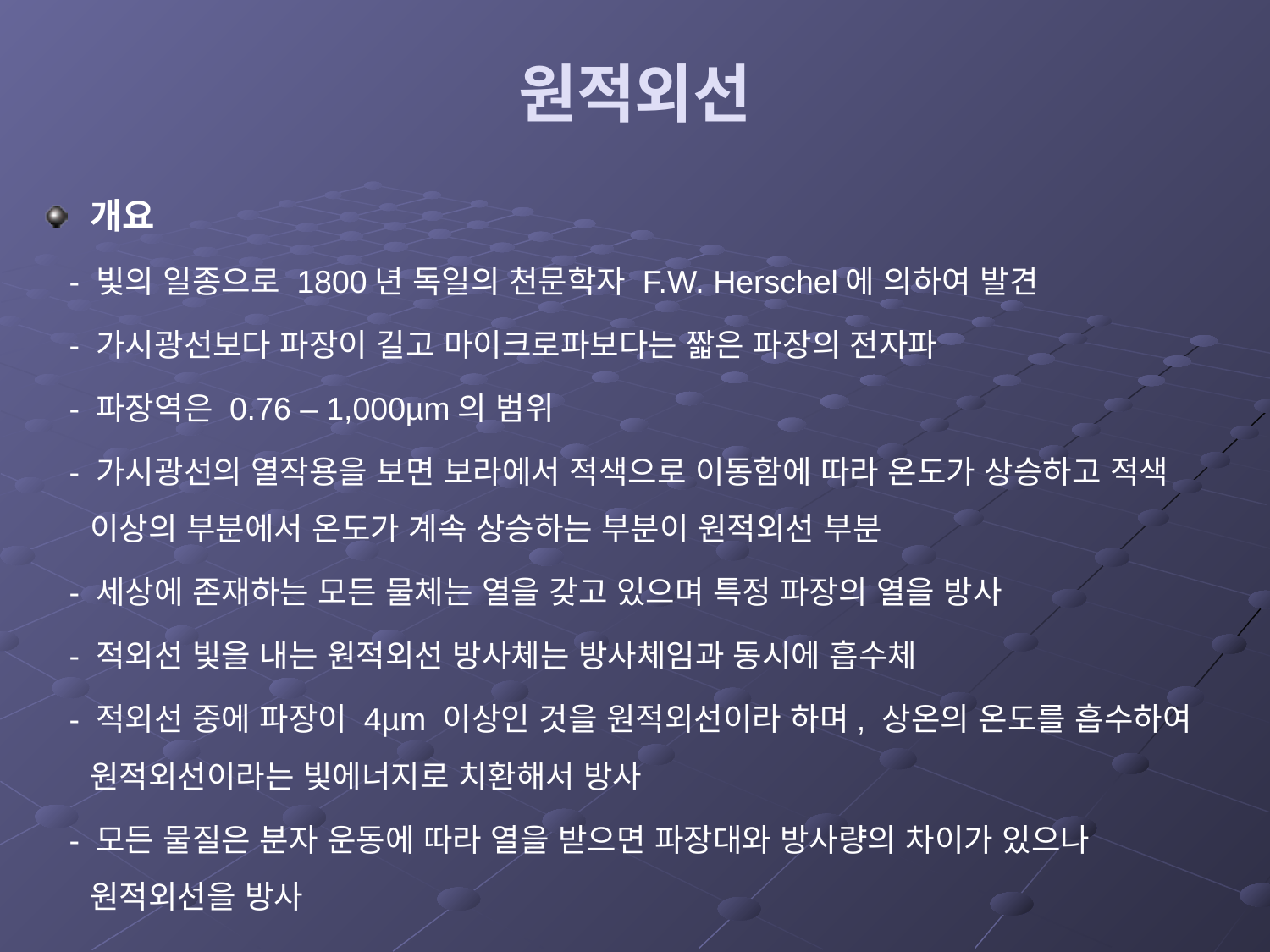

# 원적외선
개요
   - 빛의 일종으로 1800년 독일의 천문학자 F.W. Herschel에 의하여 발견
   - 가시광선보다 파장이 길고 마이크로파보다는 짧은 파장의 전자파
   - 파장역은 0.76 – 1,000µm의 범위
   - 가시광선의 열작용을 보면 보라에서 적색으로 이동함에 따라 온도가 상승하고 적색 이상의 부분에서 온도가 계속 상승하는 부분이 원적외선 부분
   - 세상에 존재하는 모든 물체는 열을 갖고 있으며 특정 파장의 열을 방사
   - 적외선 빛을 내는 원적외선 방사체는 방사체임과 동시에 흡수체
   - 적외선 중에 파장이 4µm 이상인 것을 원적외선이라 하며, 상온의 온도를 흡수하여 원적외선이라는 빛에너지로 치환해서 방사
   - 모든 물질은 분자 운동에 따라 열을 받으면 파장대와 방사량의 차이가 있으나 원적외선을 방사